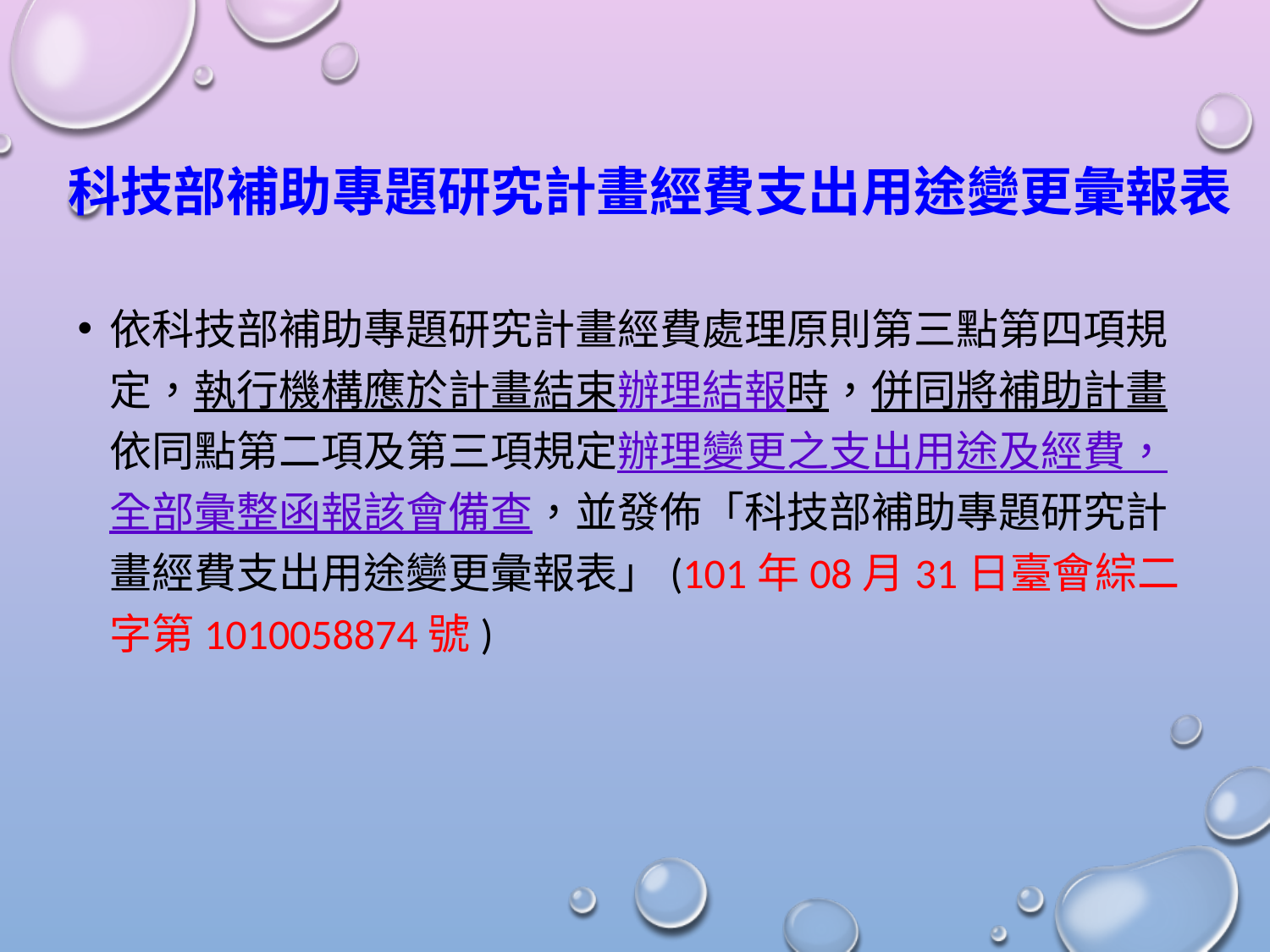

# 科技部補助專題研究計畫經費支出用途變更彙報表
依科技部補助專題研究計畫經費處理原則第三點第四項規定，執行機構應於計畫結束辦理結報時，併同將補助計畫依同點第二項及第三項規定辦理變更之支出用途及經費，全部彙整函報該會備查，並發佈「科技部補助專題研究計畫經費支出用途變更彙報表」(101年08月31日臺會綜二字第1010058874號)